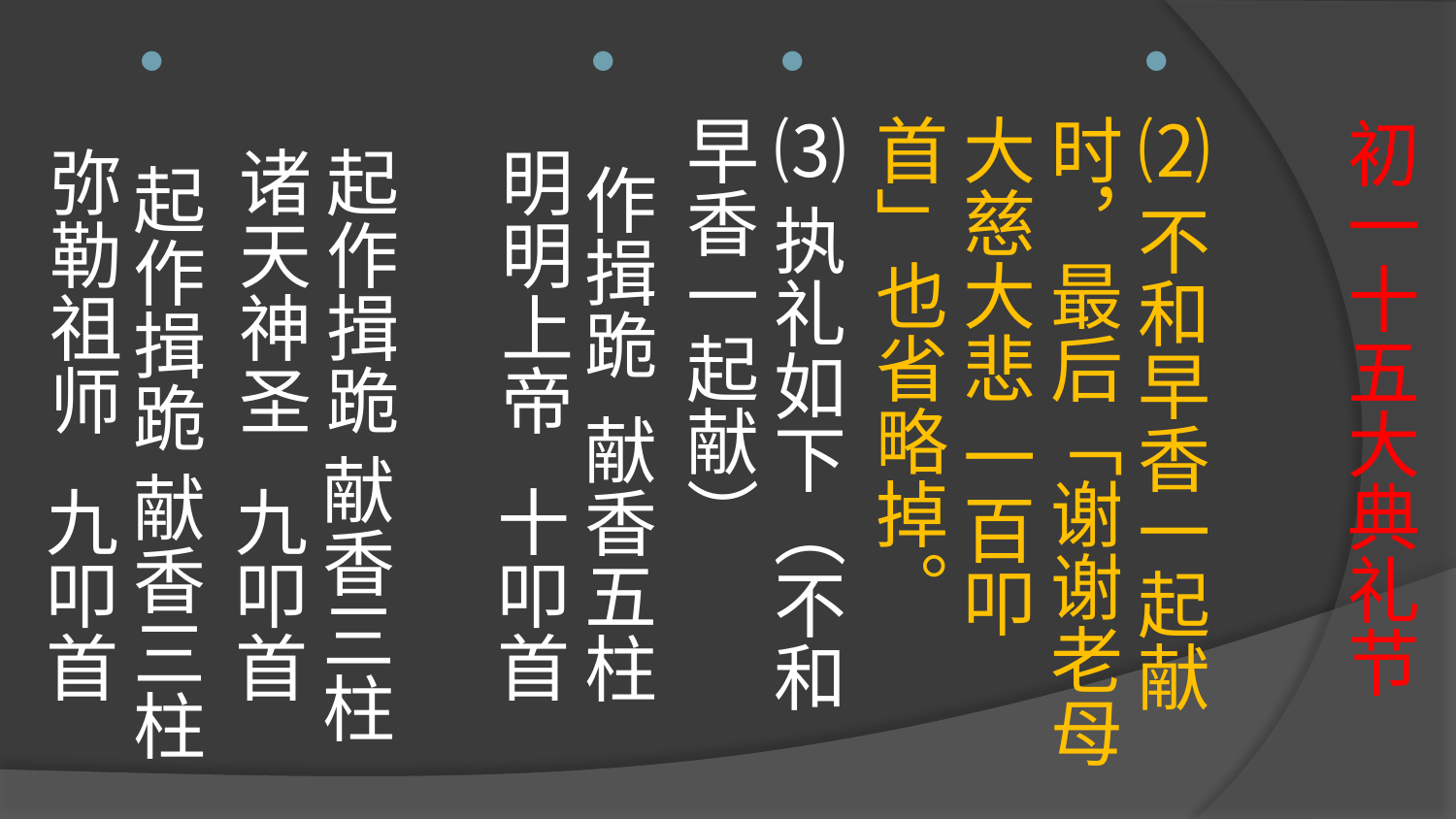

# 初一十五大典礼节
⑵不和早香一起献时，最后「谢谢老母大慈大悲 一百叩首」也省略掉。
⑶执礼如下（不和早香一起献）
  作揖跪  献香五柱
  明明上帝   十叩首
      
  起作揖跪 献香三柱
  诸天神圣   九叩首
  起作揖跪 献香三柱
  弥勒祖师   九叩首